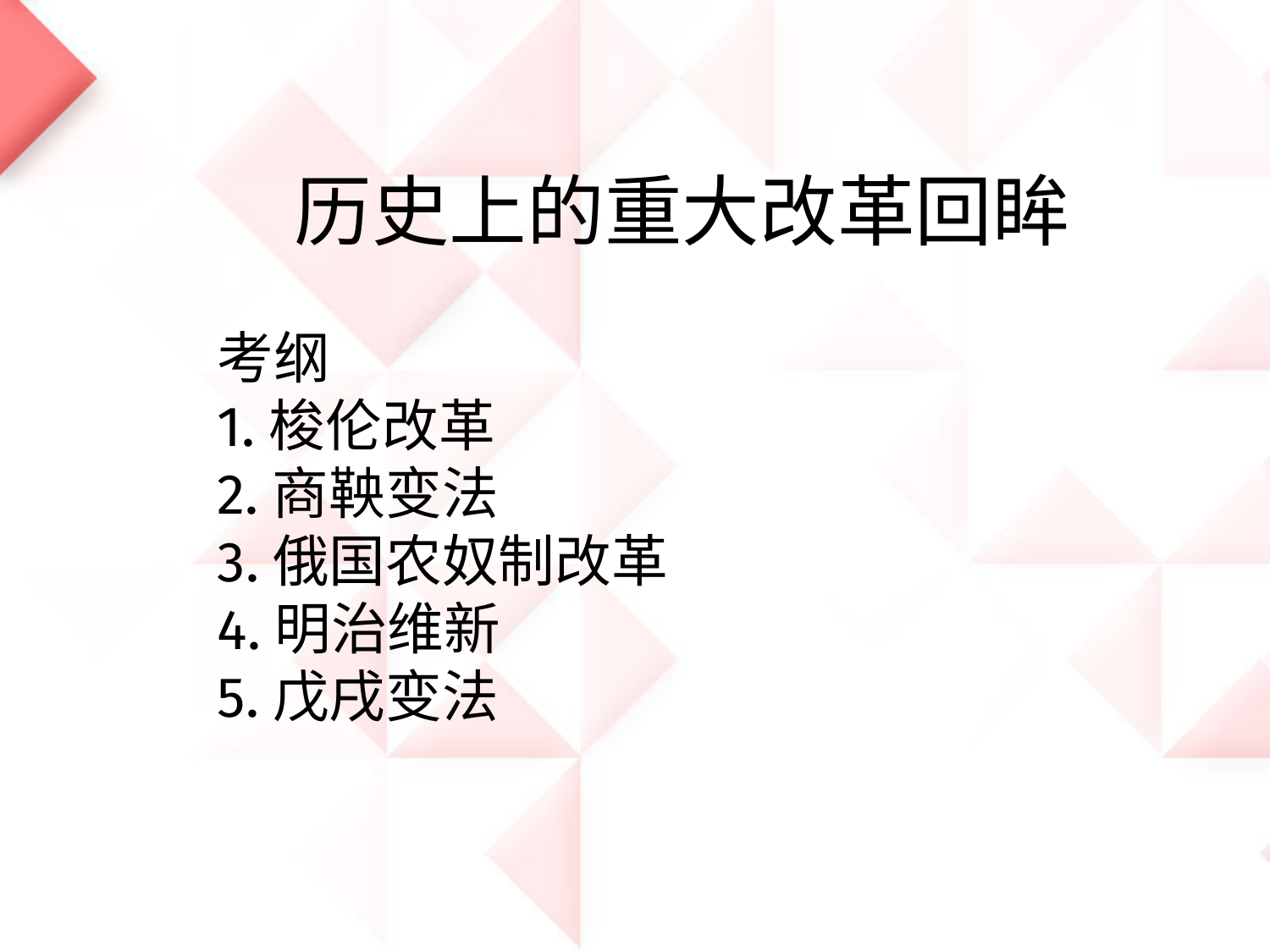

历史上的重大改革回眸
考纲
1.梭伦改革
2.商鞅变法
3.俄国农奴制改革
4.明治维新
5.戊戌变法